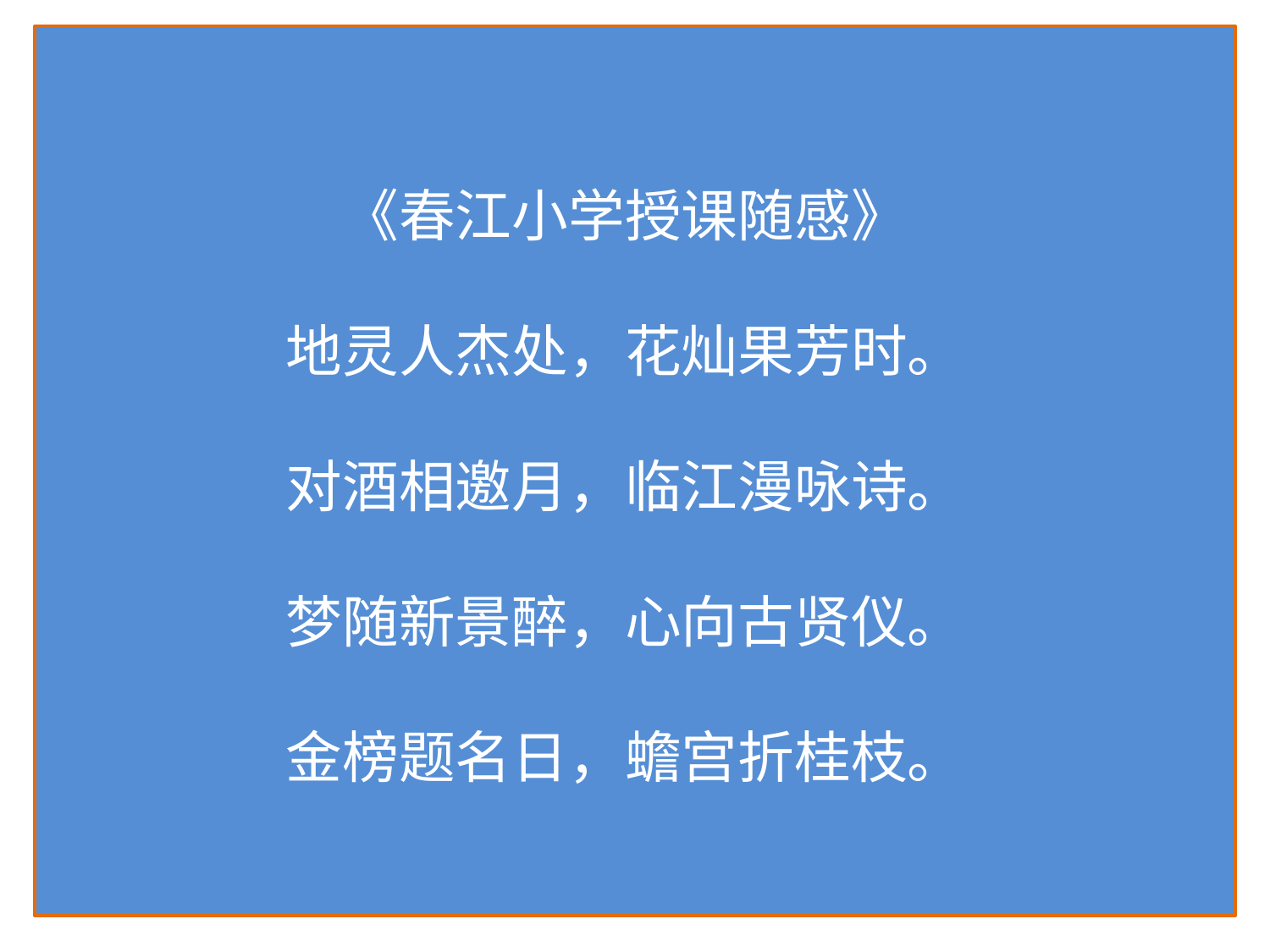

《春江小学授课随感》
地灵人杰处，花灿果芳时。
对酒相邀月，临江漫咏诗。
梦随新景醉，心向古贤仪。
金榜题名日，蟾宫折桂枝。